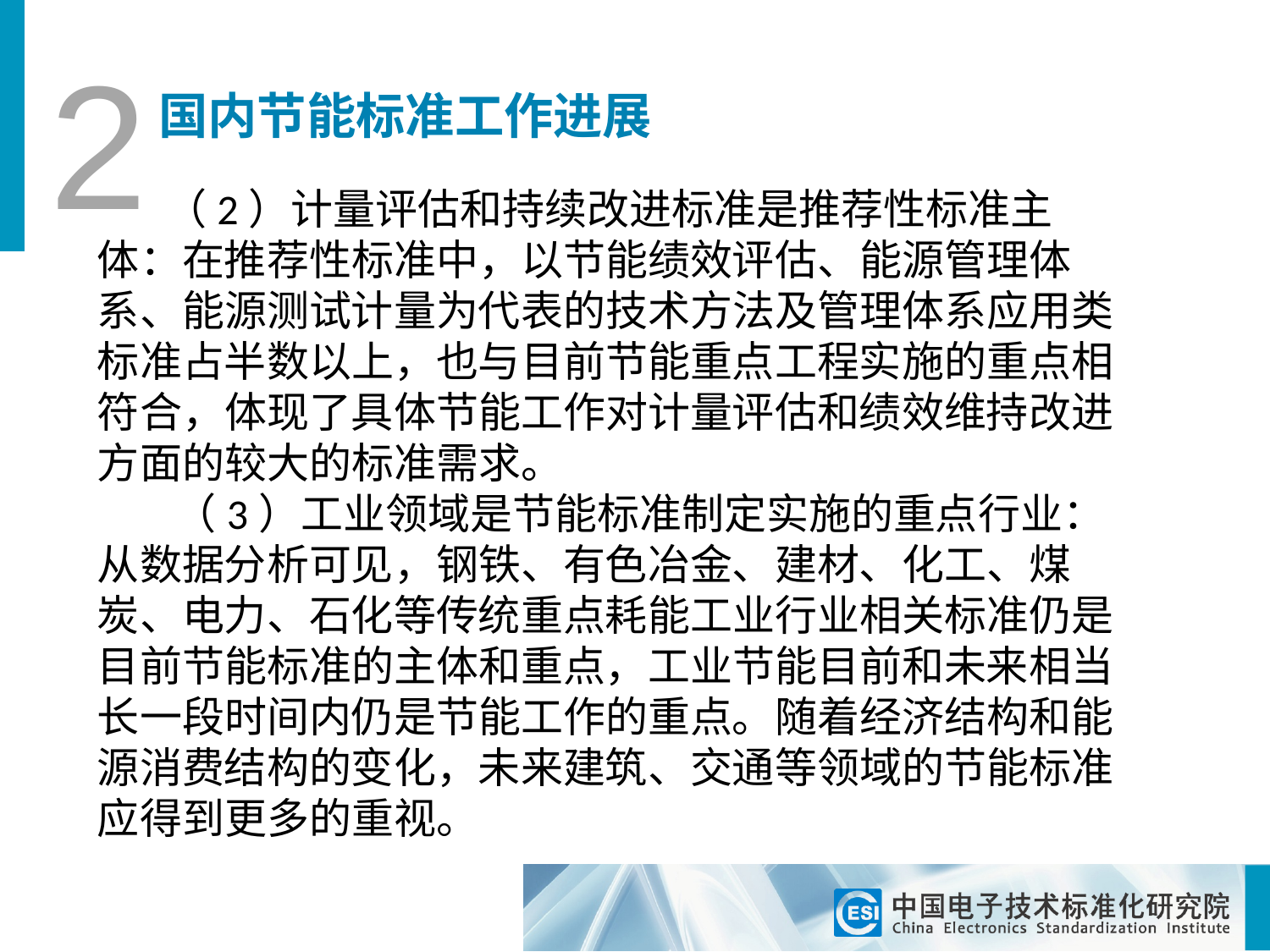

2
国内节能标准工作进展
      （2）计量评估和持续改进标准是推荐性标准主体：在推荐性标准中，以节能绩效评估、能源管理体系、能源测试计量为代表的技术方法及管理体系应用类标准占半数以上，也与目前节能重点工程实施的重点相符合，体现了具体节能工作对计量评估和绩效维持改进方面的较大的标准需求。
       （3）工业领域是节能标准制定实施的重点行业：从数据分析可见，钢铁、有色冶金、建材、化工、煤炭、电力、石化等传统重点耗能工业行业相关标准仍是目前节能标准的主体和重点，工业节能目前和未来相当长一段时间内仍是节能工作的重点。随着经济结构和能源消费结构的变化，未来建筑、交通等领域的节能标准应得到更多的重视。